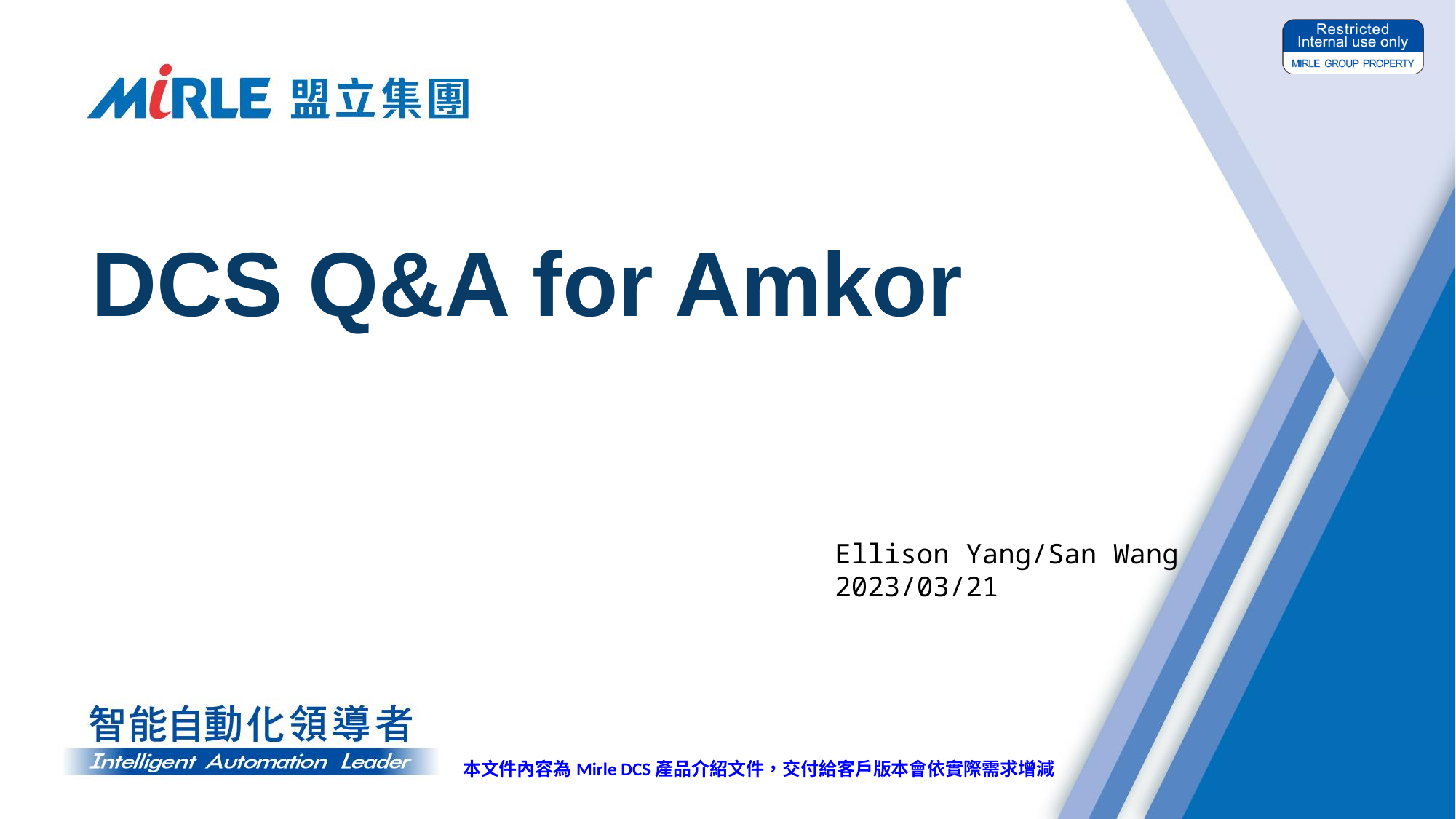

DCS Q&A for Amkor

Ellison Yang/San Wang
2023/03/21
本文件內容為Mirle DCS產品介紹文件，交付給客戶版本會依實際需求增減